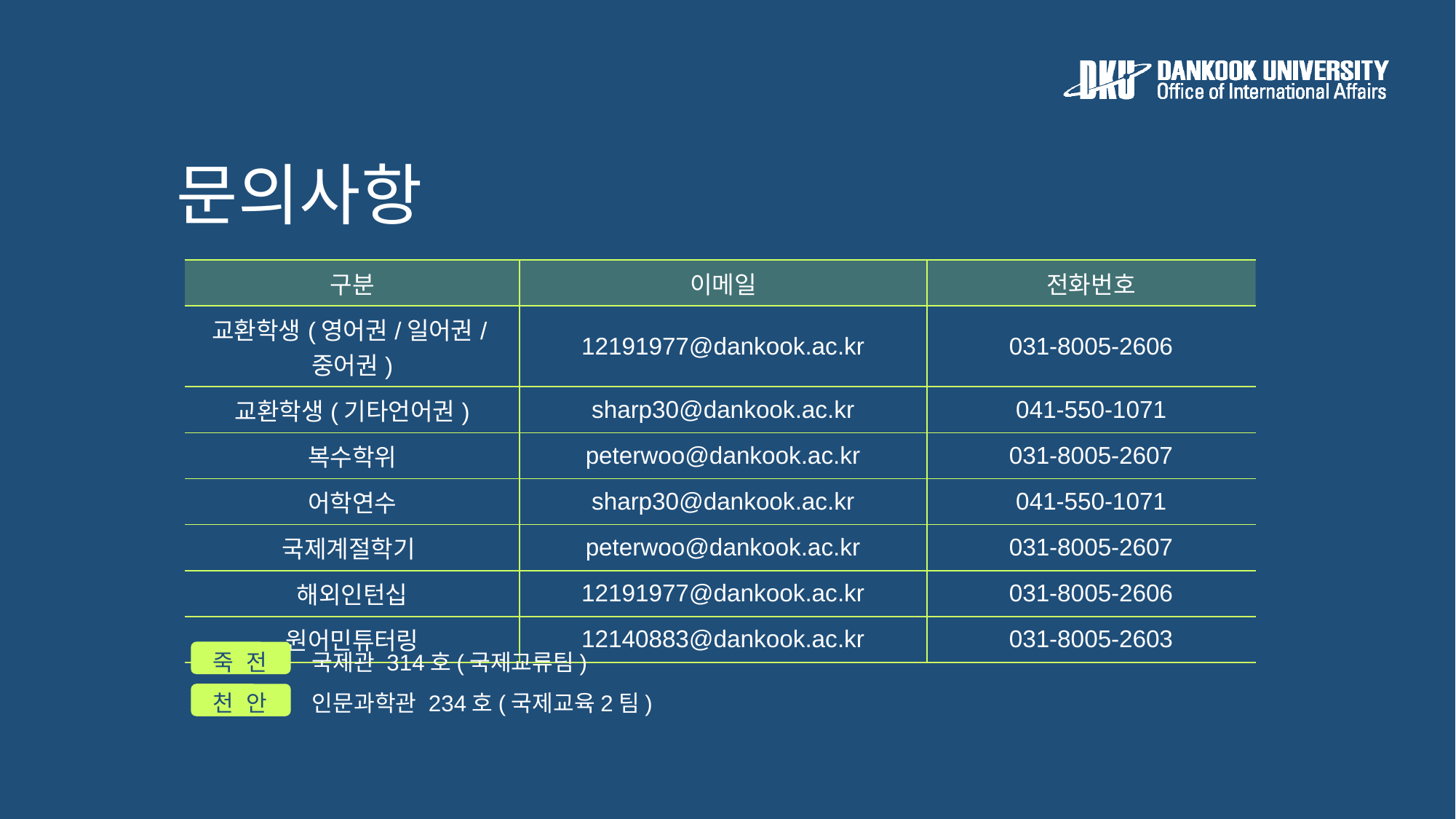

문의사항
| 구분 | 이메일 | 전화번호 |
| --- | --- | --- |
| 교환학생(영어권/일어권/중어권) | 12191977@dankook.ac.kr | 031-8005-2606 |
| 교환학생(기타언어권) | sharp30@dankook.ac.kr | 041-550-1071 |
| 복수학위 | peterwoo@dankook.ac.kr | 031-8005-2607 |
| 어학연수 | sharp30@dankook.ac.kr | 041-550-1071 |
| 국제계절학기 | peterwoo@dankook.ac.kr | 031-8005-2607 |
| 해외인턴십 | 12191977@dankook.ac.kr | 031-8005-2606 |
| 원어민튜터링 | 12140883@dankook.ac.kr | 031-8005-2603 |
죽  전       국제관 314호(국제교류팀)
천  안       인문과학관 234호(국제교육2팀)